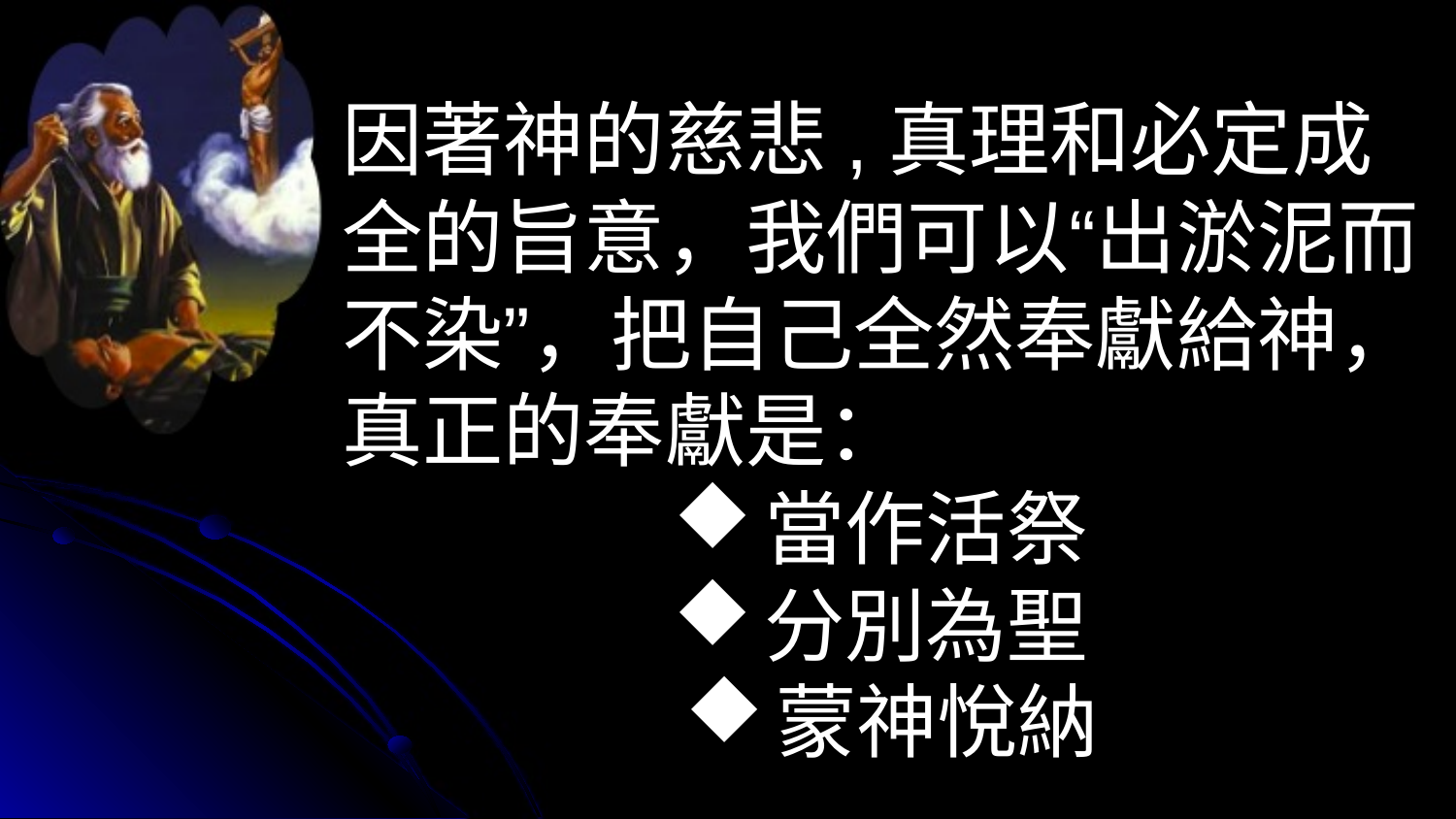

因著神的慈悲,真理和必定成全的旨意，我們可以“出淤泥而不染”，把自己全然奉獻給神，真正的奉獻是：
當作活祭
分別為聖
蒙神悅納